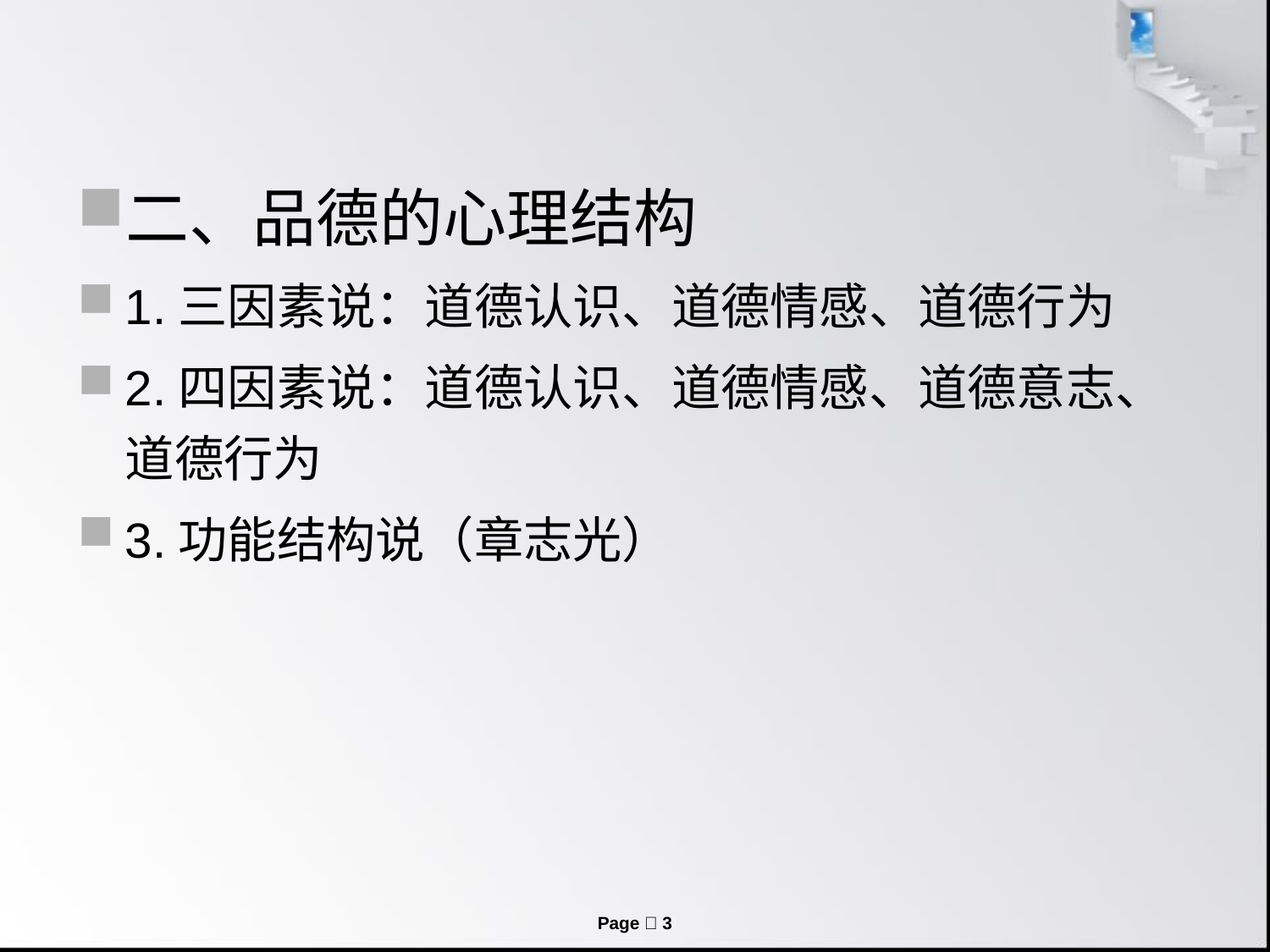

#
二、品德的心理结构
1.三因素说：道德认识、道德情感、道德行为
2.四因素说：道德认识、道德情感、道德意志、道德行为
3.功能结构说（章志光）